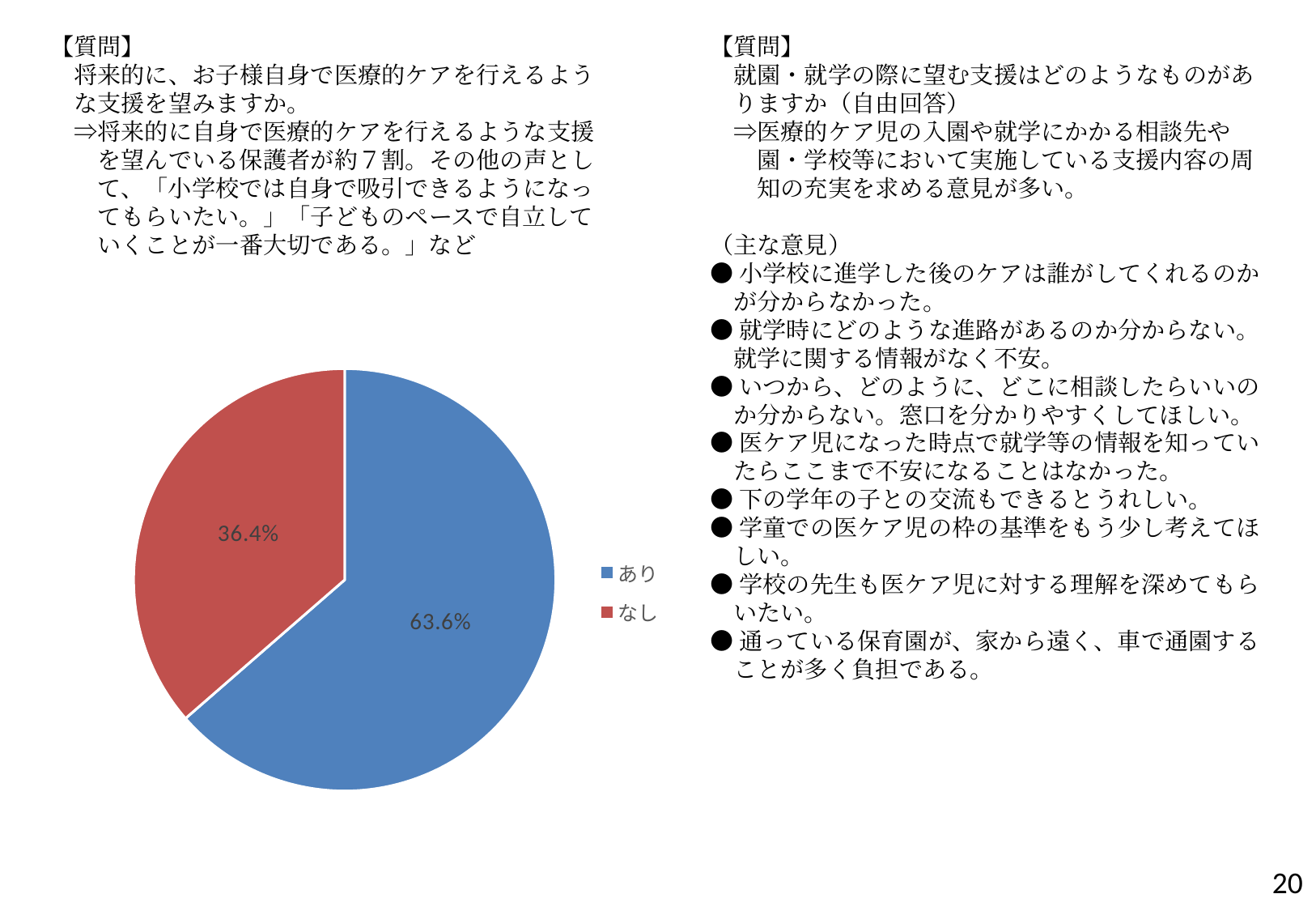

【質問】
　将来的に、お子様自身で医療的ケアを行えるよう
　な支援を望みますか。
　⇒将来的に自身で医療的ケアを行えるような支援
　　を望んでいる保護者が約７割。その他の声とし
　　て、「小学校では自身で吸引できるようになっ
　　てもらいたい。」「子どものペースで自立して
　　いくことが一番大切である。」など
【質問】
　就園・就学の際に望む支援はどのようなものがあ
　りますか（自由回答）
　⇒医療的ケア児の入園や就学にかかる相談先や
　　園・学校等において実施している支援内容の周
　　知の充実を求める意見が多い。

（主な意見）
●小学校に進学した後のケアは誰がしてくれるのか
　が分からなかった。
●就学時にどのような進路があるのか分からない。
　就学に関する情報がなく不安。
●いつから、どのように、どこに相談したらいいの
　か分からない。窓口を分かりやすくしてほしい。
●医ケア児になった時点で就学等の情報を知ってい
　たらここまで不安になることはなかった。
●下の学年の子との交流もできるとうれしい。
●学童での医ケア児の枠の基準をもう少し考えてほ
　しい。
●学校の先生も医ケア児に対する理解を深めてもら
　いたい。
●通っている保育園が、家から遠く、車で通園する
　ことが多く負担である。

### Chart

| Category |  |
|---|---|
| あり | 63.6 |
| なし | 36.4 |
20